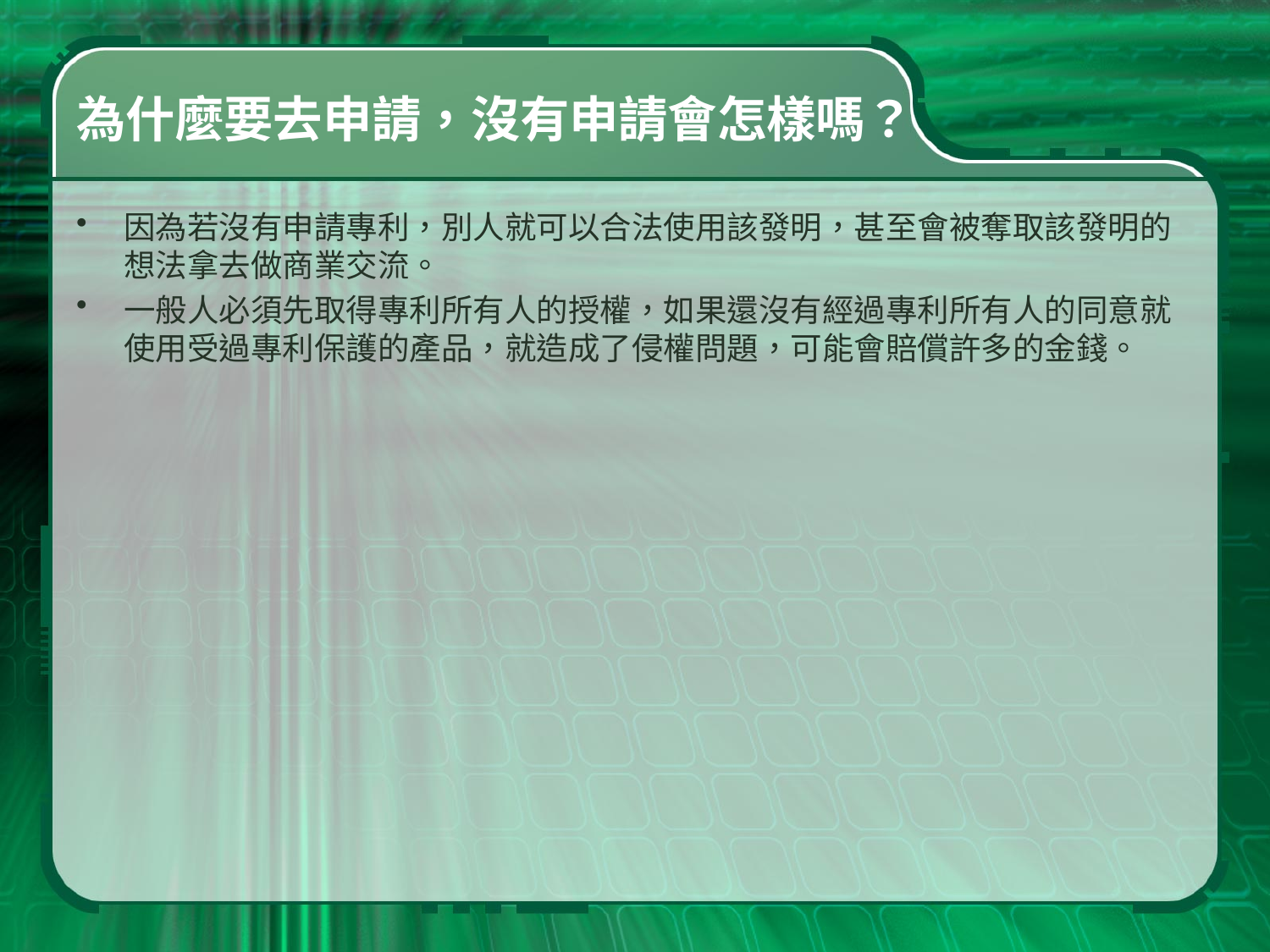

# 為什麼要去申請，沒有申請會怎樣嗎？
因為若沒有申請專利，別人就可以合法使用該發明，甚至會被奪取該發明的想法拿去做商業交流。
一般人必須先取得專利所有人的授權，如果還沒有經過專利所有人的同意就使用受過專利保護的產品，就造成了侵權問題，可能會賠償許多的金錢。